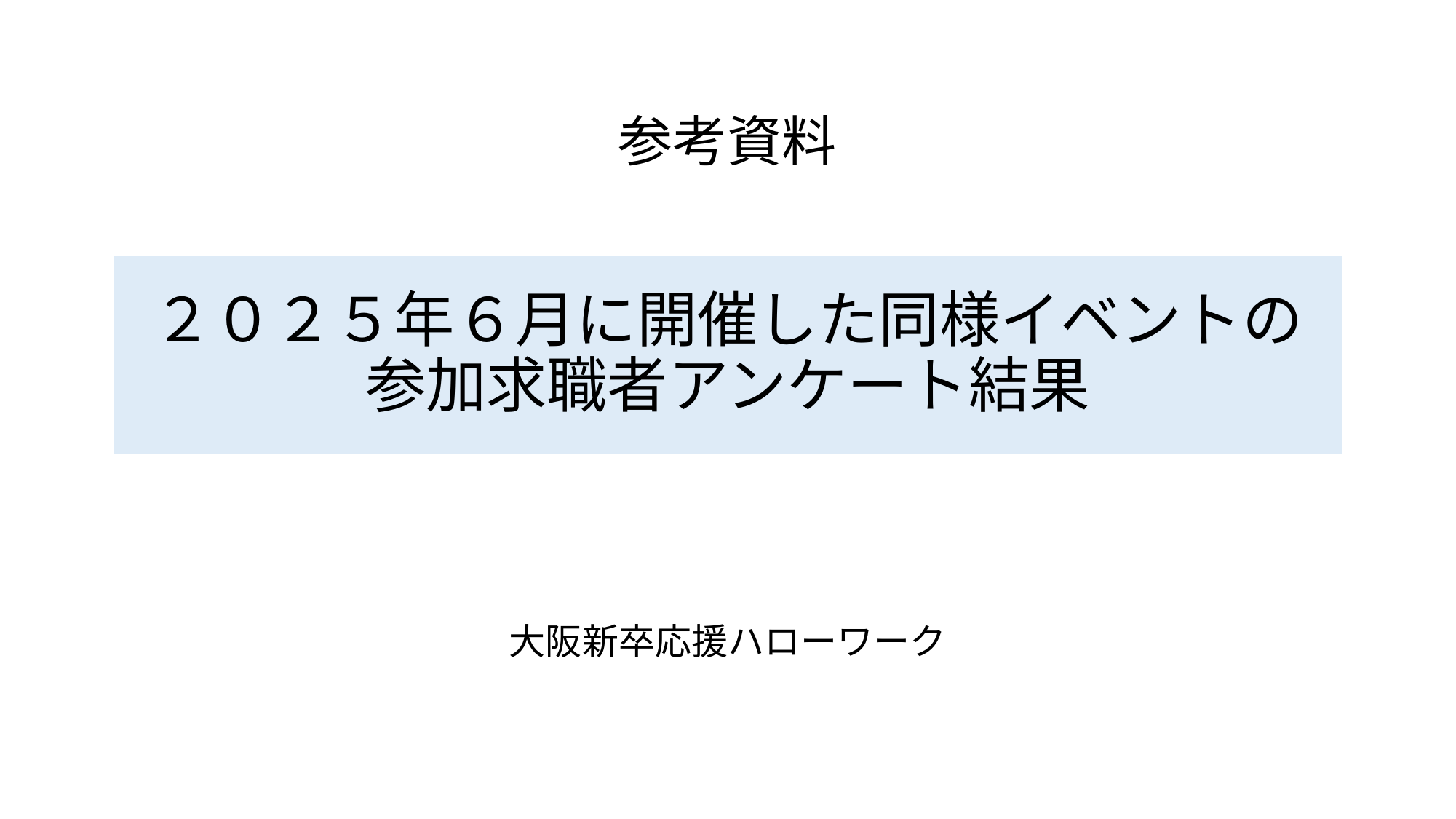

参考資料
# ２０２５年６月に開催した同様イベントの 参加求職者アンケート結果
大阪新卒応援ハローワーク